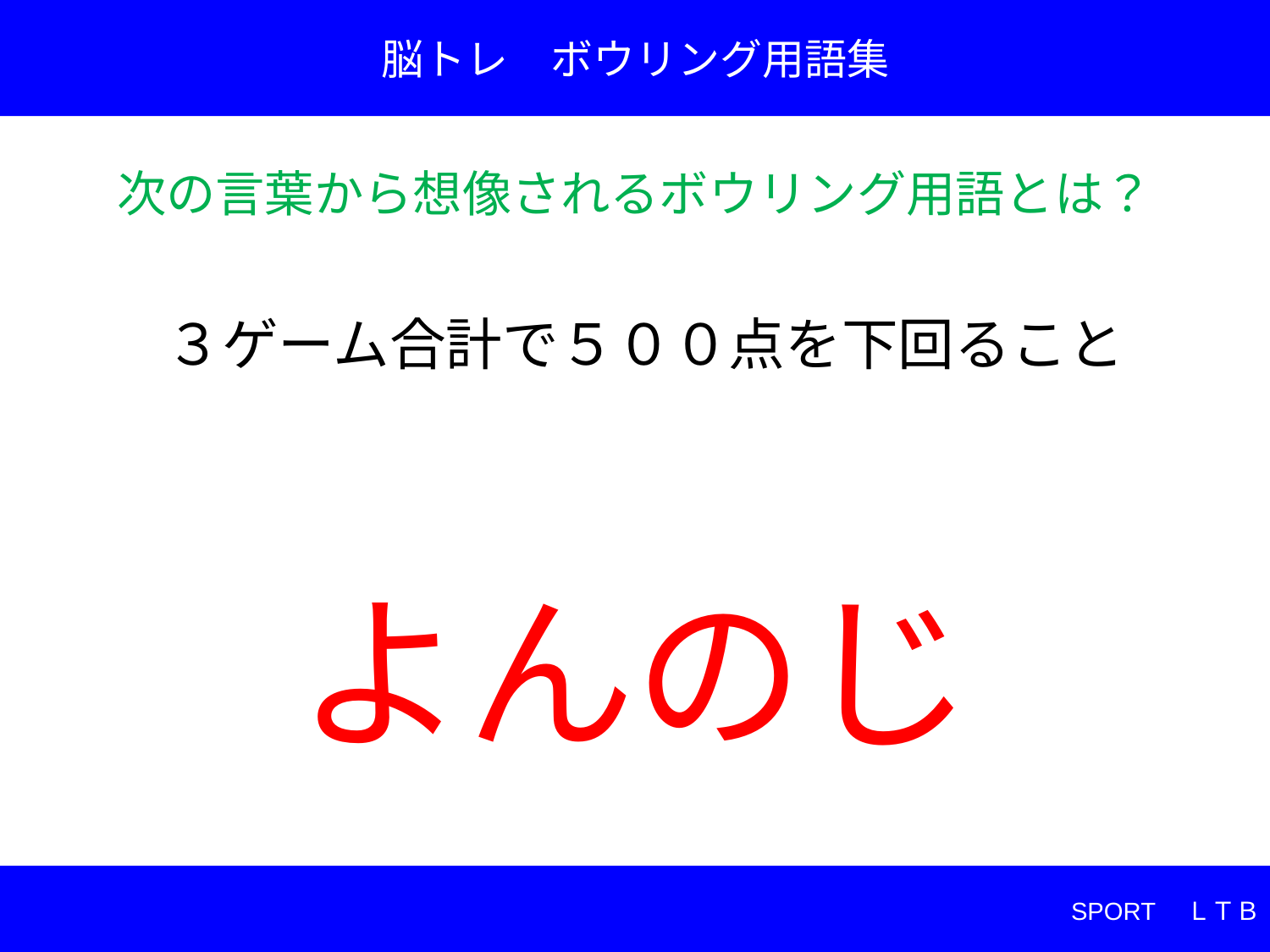

脳トレ　ボウリング用語集
次の言葉から想像されるボウリング用語とは？
３ゲーム合計で５００点を下回ること
# よんのじ
SPORT　ＬＴＢ